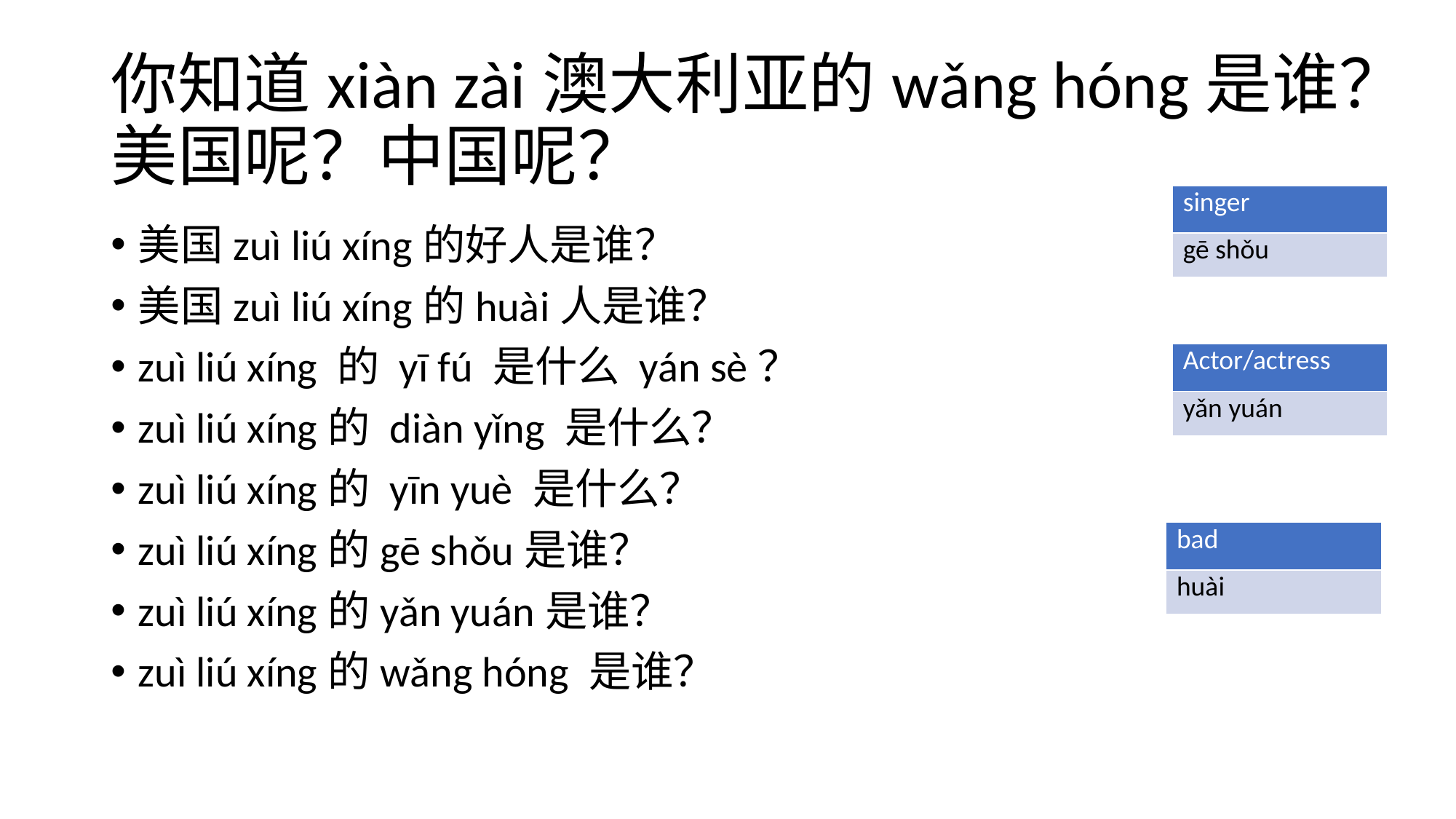

# 你知道xiàn zài澳大利亚的wǎng hóng是谁？美国呢？中国呢？
| singer |
| --- |
| gē shǒu |
美国zuì liú xíng的好人是谁？
美国zuì liú xíng的huài人是谁？
zuì liú xíng 的 yī fú 是什么 yán sè？
zuì liú xíng的 diàn yǐng 是什么？
zuì liú xíng的 yīn yuè 是什么？
zuì liú xíng的gē shǒu是谁？
zuì liú xíng的yǎn yuán是谁？
zuì liú xíng的wǎng hóng 是谁？
| Actor/actress |
| --- |
| yǎn yuán |
| bad |
| --- |
| huài |